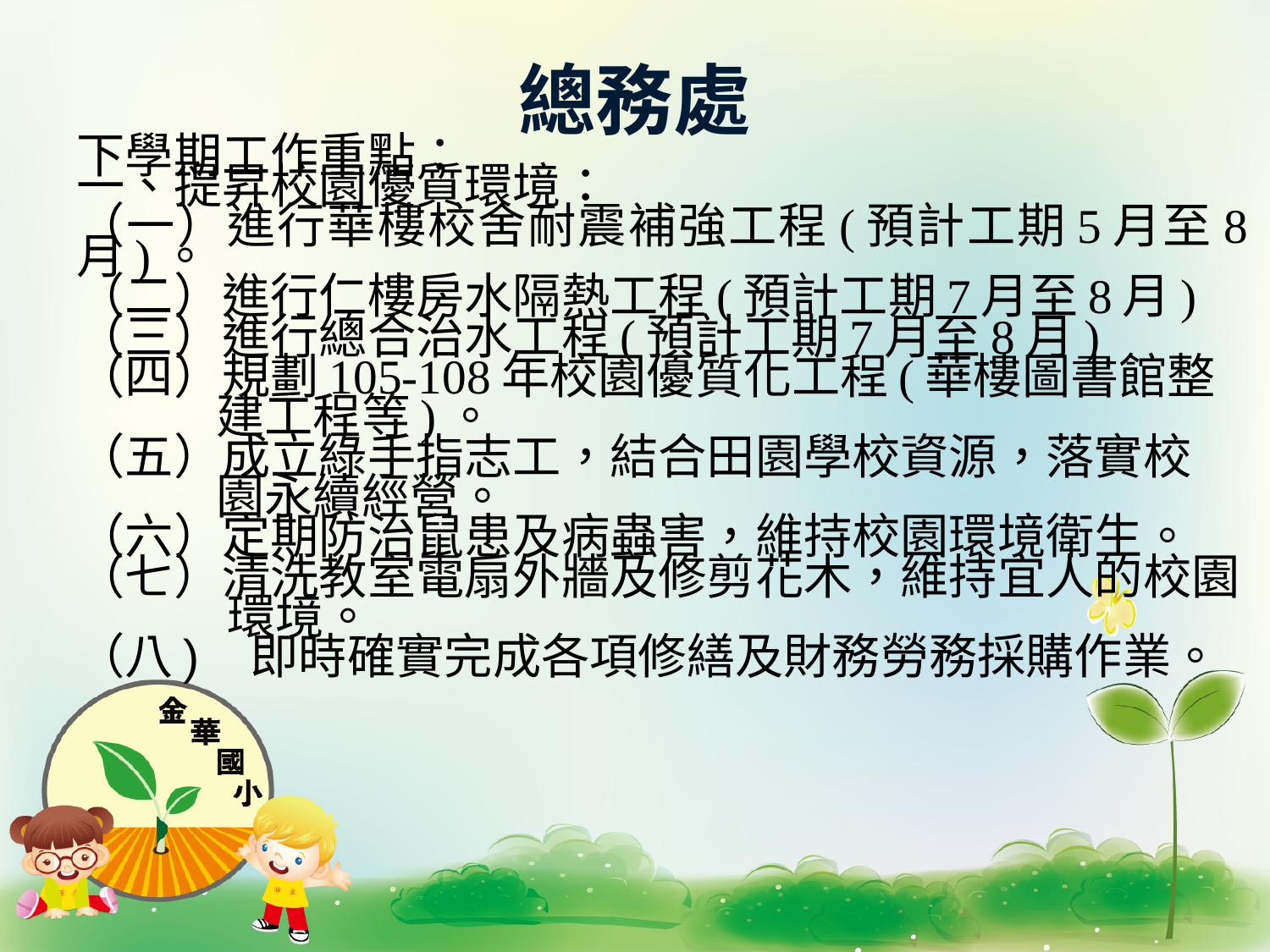

# 總務處
下學期工作重點：
一、提昇校園優質環境：
（一）進行華樓校舍耐震補強工程(預計工期5月至8月)。
（二）進行仁樓房水隔熱工程(預計工期7月至8月)
（三）進行總合治水工程(預計工期7月至8月)
（四）規劃105-108年校園優質化工程(華樓圖書館整
            建工程等)。
（五）成立綠手指志工，結合田園學校資源，落實校
            園永續經營。
（六）定期防治鼠患及病蟲害，維持校園環境衛生。
（七）清洗教室電扇外牆及修剪花木，維持宜人的校園
             環境。
（八)   即時確實完成各項修繕及財務勞務採購作業。